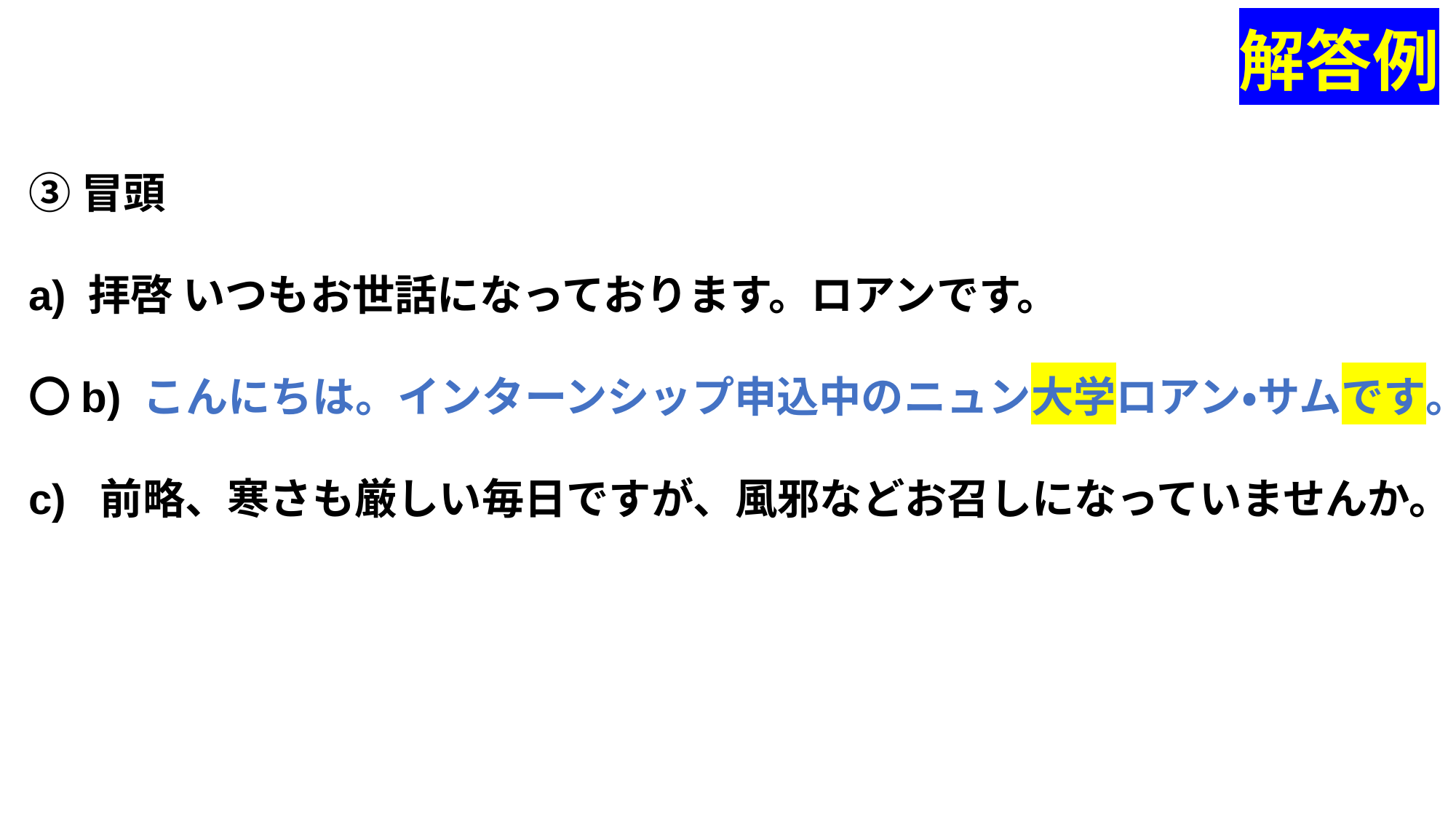

解答例

③冒頭

a) 拝啓 いつもお世話になっております。ロアンです。

〇b) こんにちは。インターンシップ申込中のニュン大学ロアン・サムです。

c)  前略、寒さも厳しい毎日ですが、風邪などお召しになっていませんか。